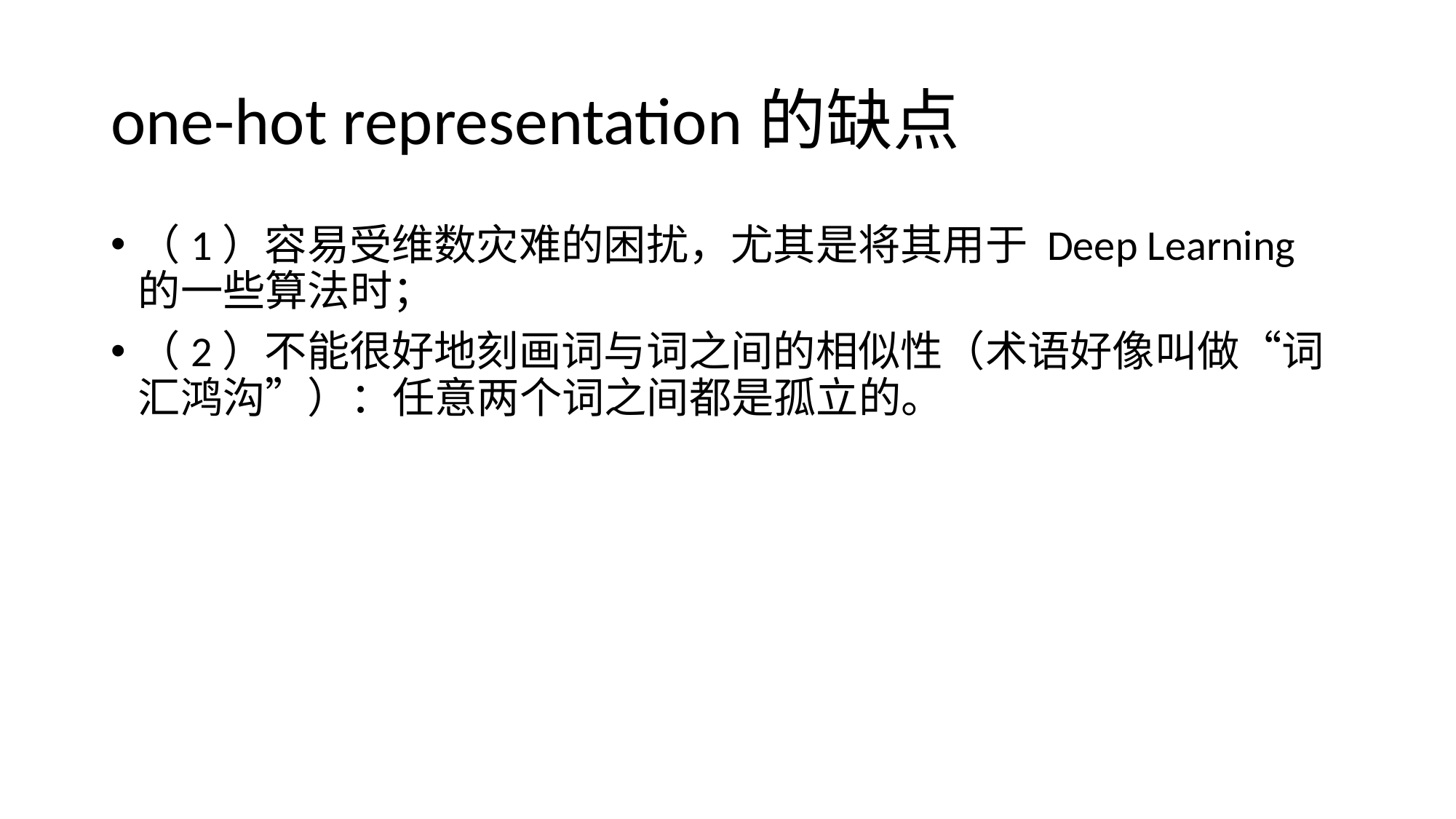

# one-hot representation的缺点
（1）容易受维数灾难的困扰，尤其是将其用于 Deep Learning 的一些算法时；
（2）不能很好地刻画词与词之间的相似性（术语好像叫做“词汇鸿沟”）：任意两个词之间都是孤立的。